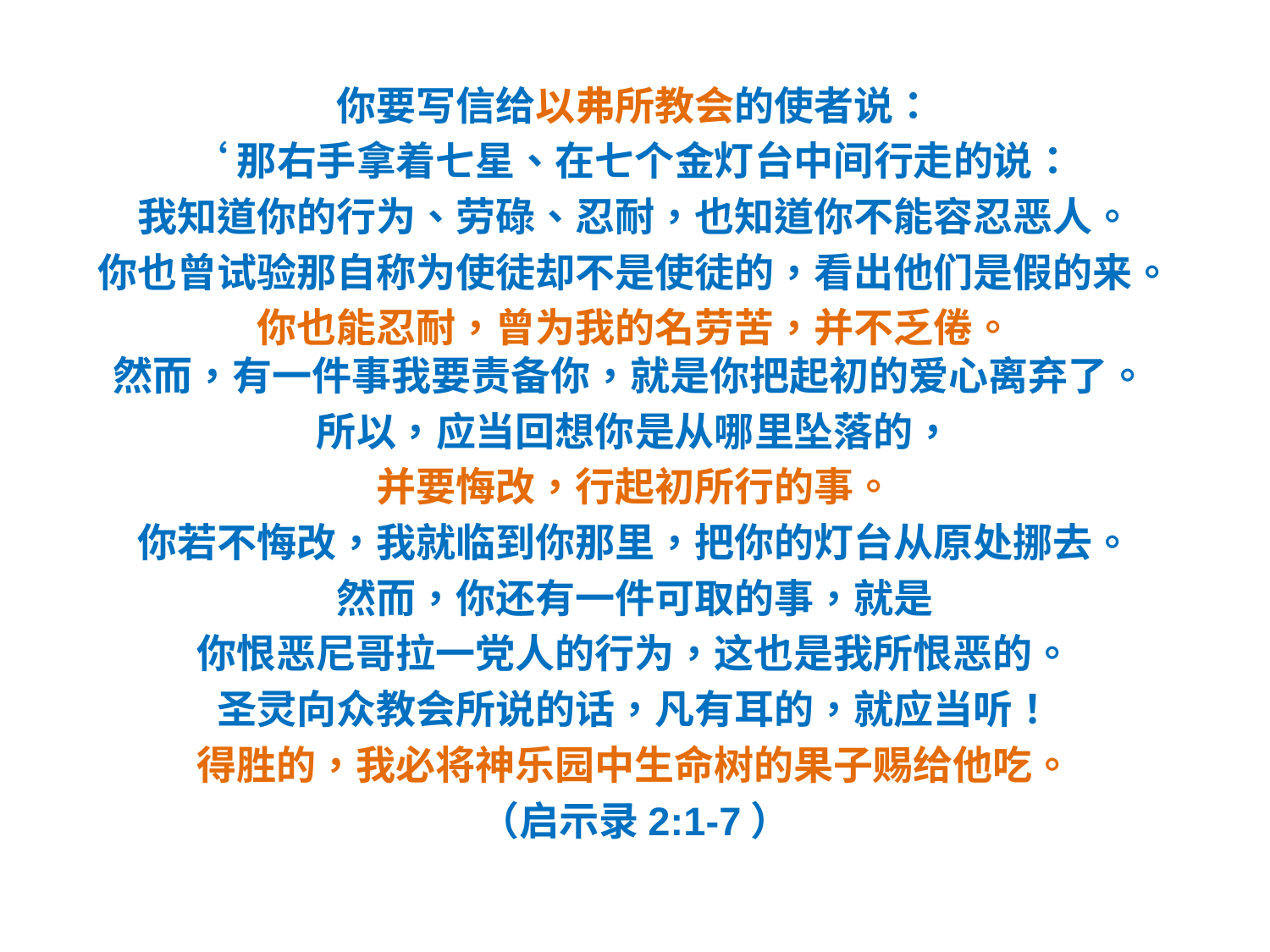

#
你要写信给以弗所教会的使者说：
‘那右手拿着七星、在七个金灯台中间行走的说：
我知道你的行为、劳碌、忍耐，也知道你不能容忍恶人。
你也曾试验那自称为使徒却不是使徒的，看出他们是假的来。
你也能忍耐，曾为我的名劳苦，并不乏倦。
然而，有一件事我要责备你，就是你把起初的爱心离弃了。
所以，应当回想你是从哪里坠落的，
并要悔改，行起初所行的事。
你若不悔改，我就临到你那里，把你的灯台从原处挪去。
然而，你还有一件可取的事，就是
你恨恶尼哥拉一党人的行为，这也是我所恨恶的。
圣灵向众教会所说的话，凡有耳的，就应当听！
得胜的，我必将神乐园中生命树的果子赐给他吃。
（启示录2:1-7）